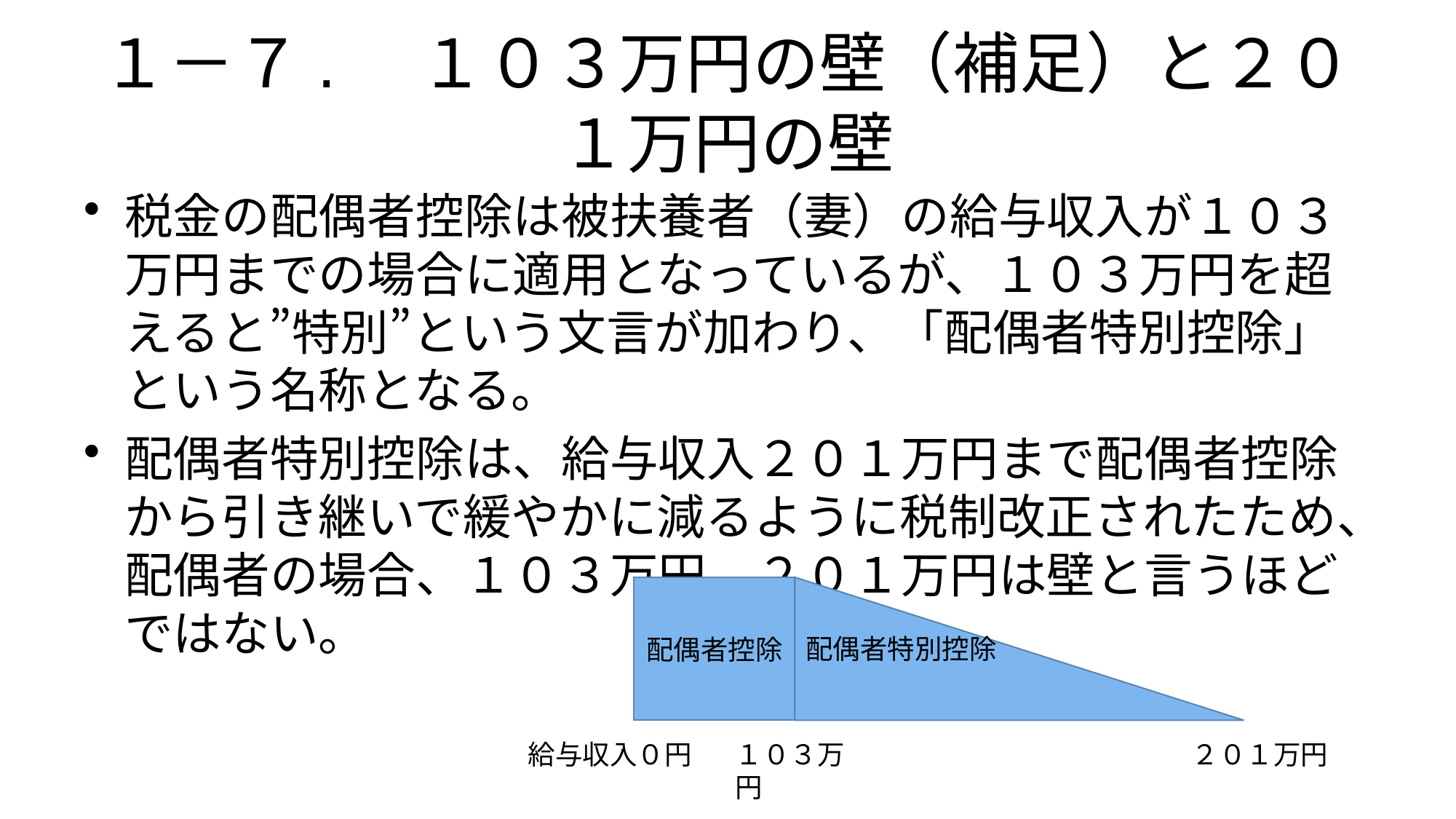

# １－７.　１０３万円の壁（補足）と２０１万円の壁
税金の配偶者控除は被扶養者（妻）の給与収入が１０３万円までの場合に適用となっているが、１０３万円を超えると”特別”という文言が加わり、「配偶者特別控除」という名称となる。
配偶者特別控除は、給与収入２０１万円まで配偶者控除から引き継いで緩やかに減るように税制改正されたため、配偶者の場合、１０３万円、２０１万円は壁と言うほどではない。
配偶者控除

配偶者特別控除
給与収入０円
１０３万円
２０１万円